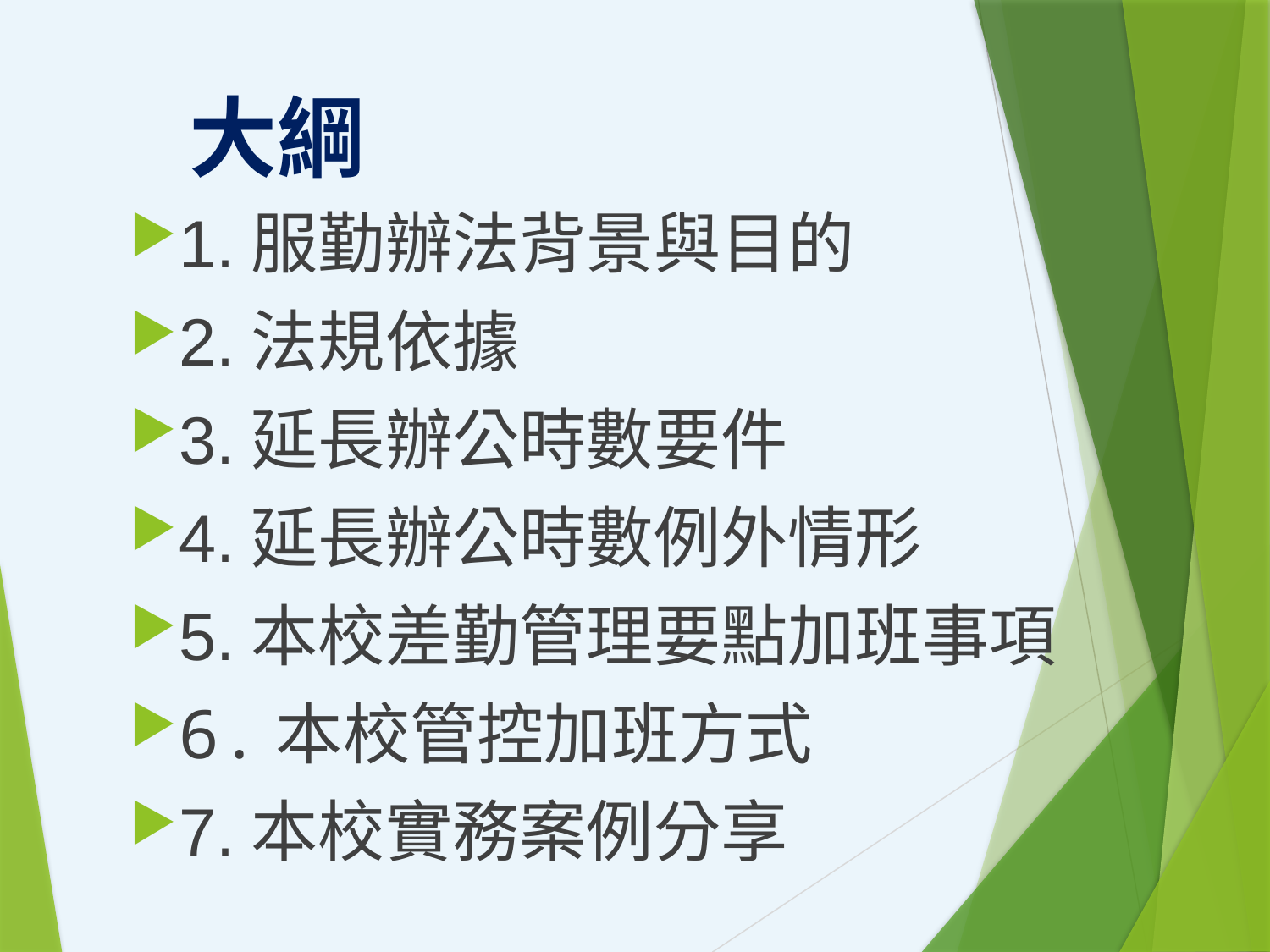

# 大綱
1.服勤辦法背景與目的
2.法規依據
3.延長辦公時數要件
4.延長辦公時數例外情形
5.本校差勤管理要點加班事項
6.本校管控加班方式
7.本校實務案例分享